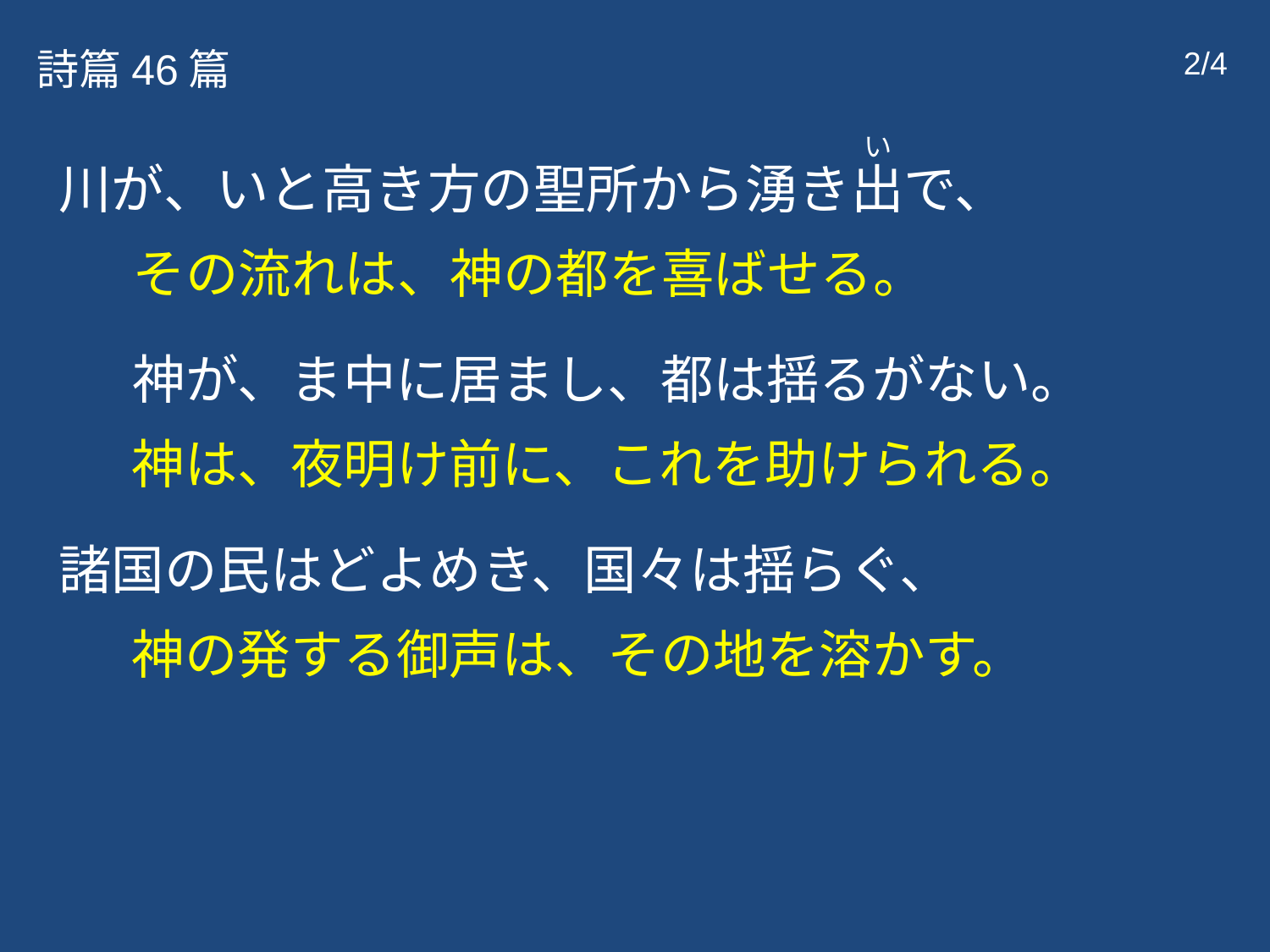

詩篇46篇
2/4
い
川が、いと高き方の聖所から湧き出で、
その流れは、神の都を喜ばせる。
神が、ま中に居まし、都は揺るがない。
神は、夜明け前に、これを助けられる。
諸国の民はどよめき、国々は揺らぐ、
神の発する御声は、その地を溶かす。